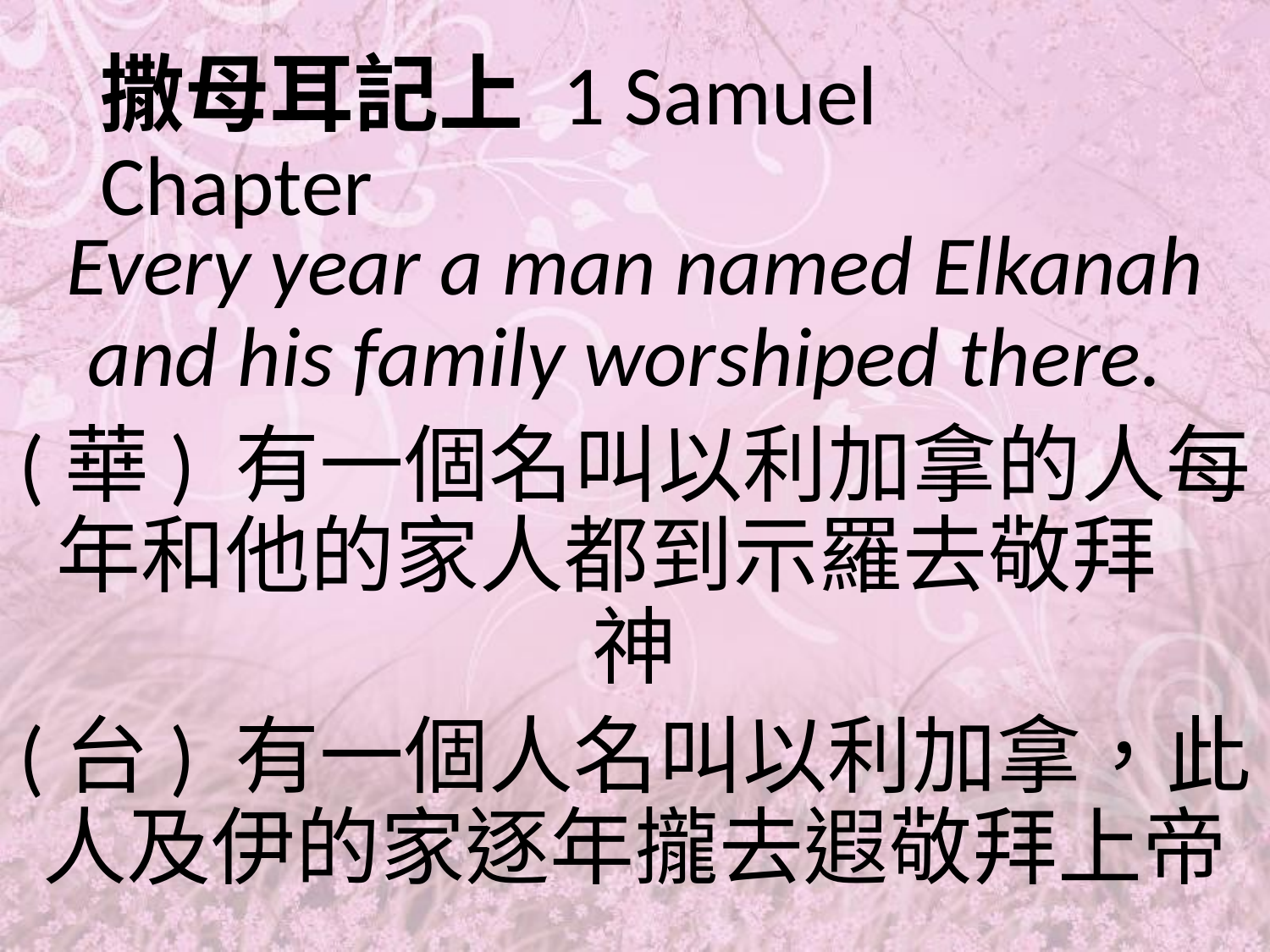

# 撒母耳記上 1 Samuel Chapter
Every year a man named Elkanah and his family worshiped there.
(華) 有一個名叫以利加拿的人每年和他的家人都到示羅去敬拜    神
(台) 有一個人名叫以利加拿，此人及伊的家逐年攏去遐敬拜上帝